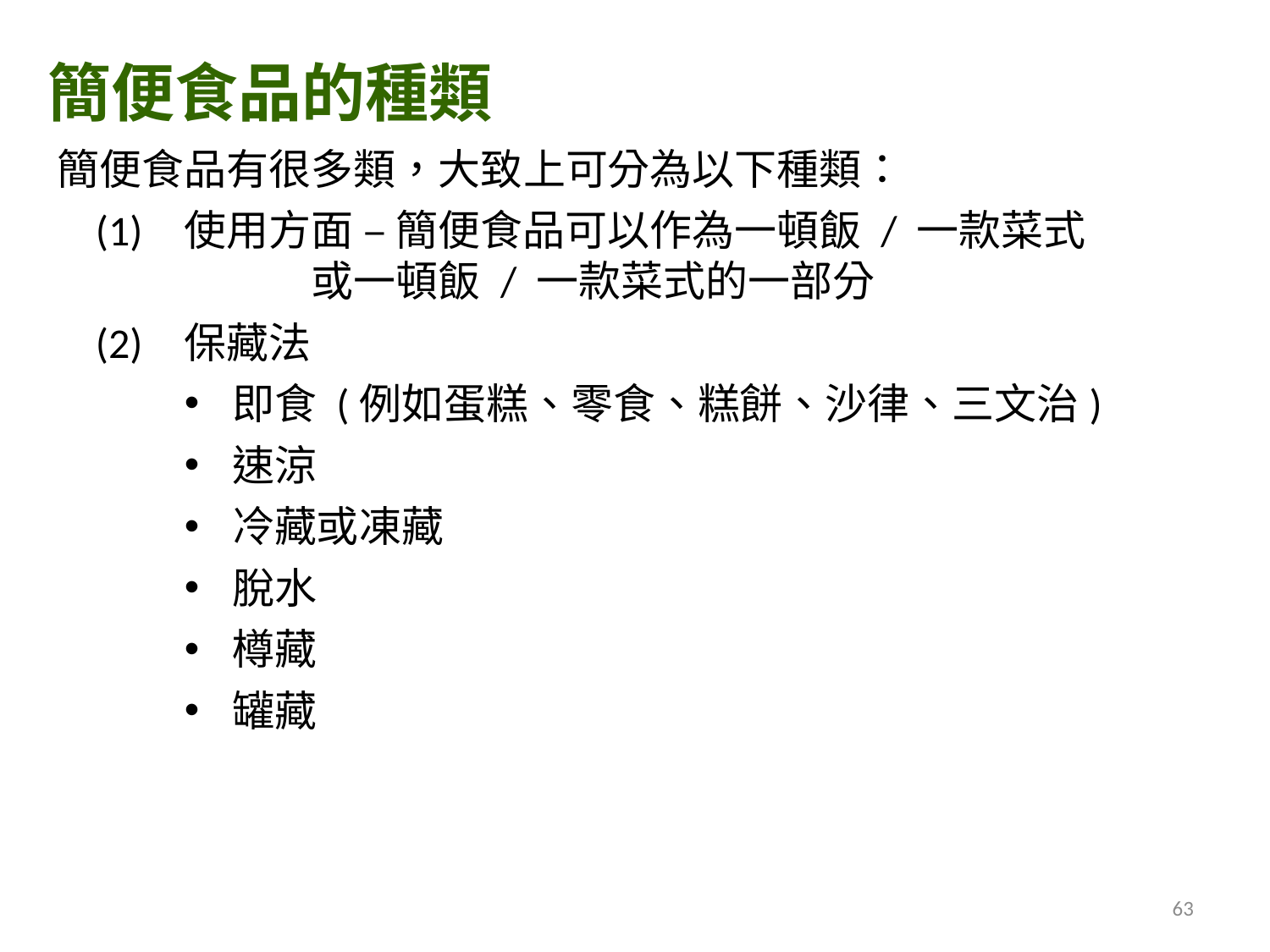

簡便食品的種類
簡便食品有很多類，大致上可分為以下種類：
    (1)	使用方面 – 簡便食品可以作為一頓飯 / 一款菜式		或一頓飯 / 一款菜式的一部分
    (2)	保藏法
即食 (例如蛋糕、零食、糕餅、沙律、三文治)
速涼
冷藏或凍藏
脫水
樽藏
罐藏
63